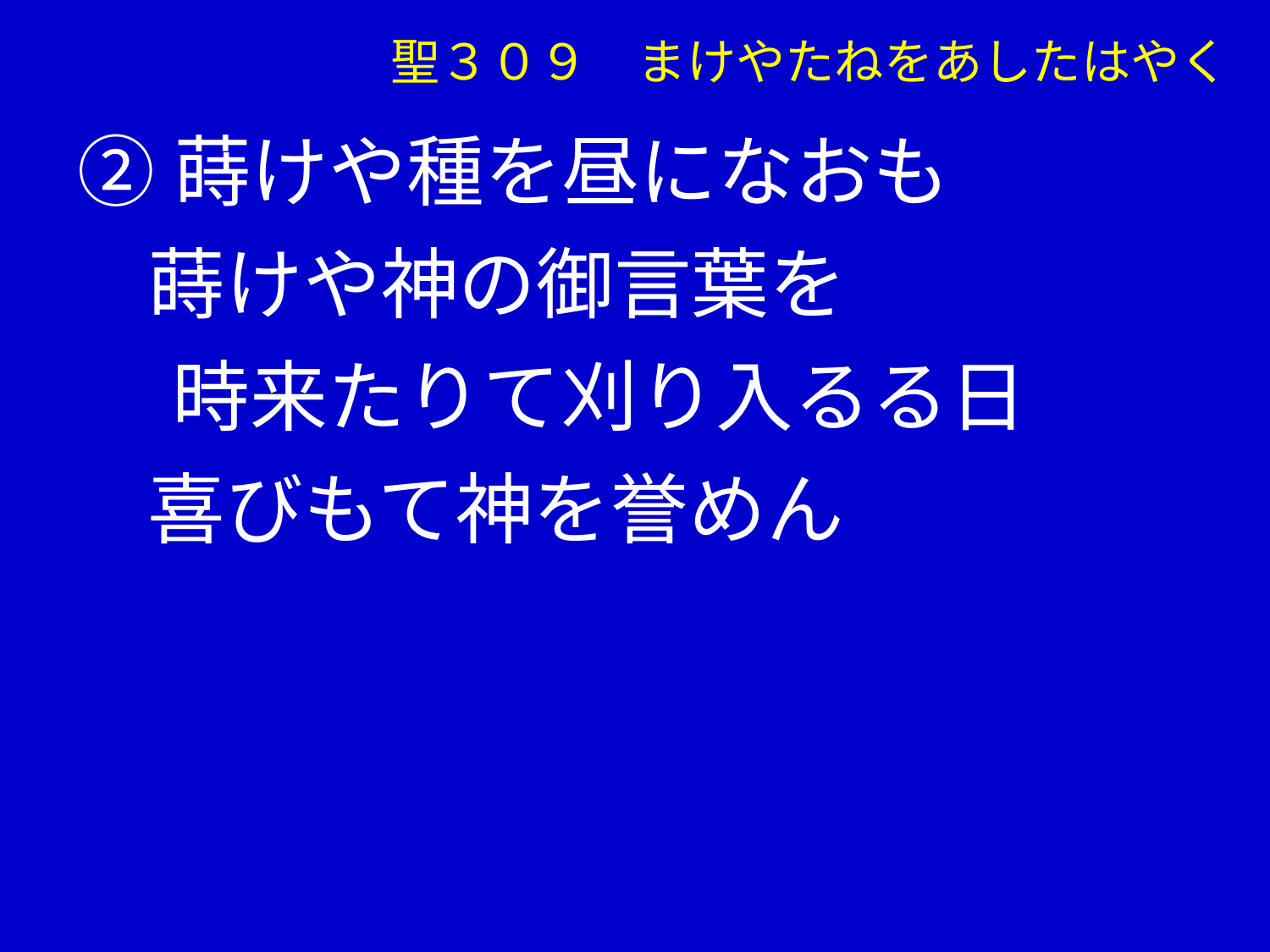

聖３０９　まけやたねをあしたはやく
②蒔けや種を昼になおも
   蒔けや神の御言葉を
　 時来たりて刈り入るる日
   喜びもて神を誉めん